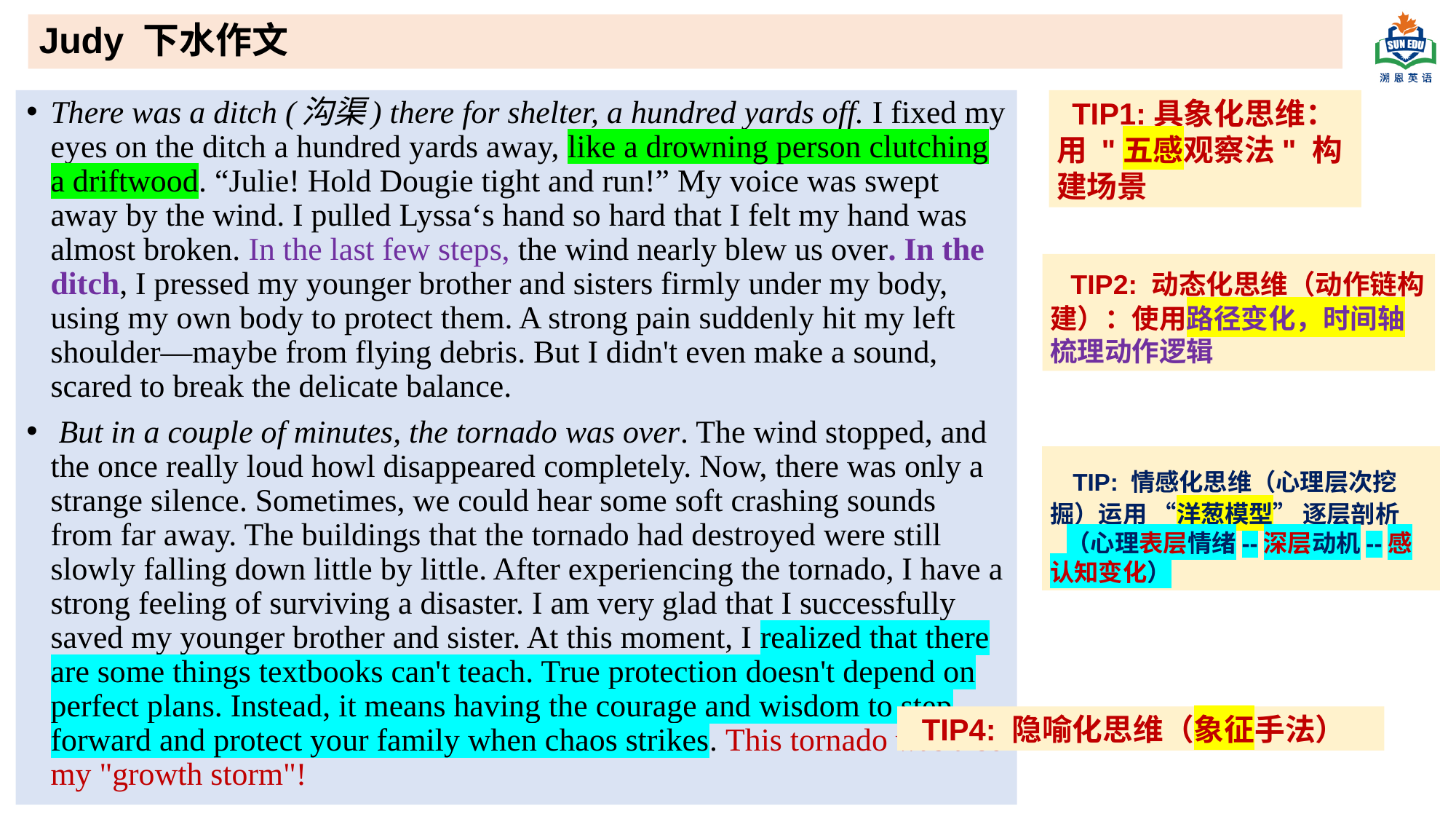

# Judy 下水作文
There was a ditch (沟渠) there for shelter, a hundred yards off. I fixed my eyes on the ditch a hundred yards away, like a drowning person clutching a driftwood. “Julie! Hold Dougie tight and run!” My voice was swept away by the wind. I pulled Lyssa‘s hand so hard that I felt my hand was almost broken. In the last few steps, the wind nearly blew us over. In the ditch, I pressed my younger brother and sisters firmly under my body, using my own body to protect them. A strong pain suddenly hit my left shoulder—maybe from flying debris. But I didn't even make a sound, scared to break the delicate balance.
 But in a couple of minutes, the tornado was over. The wind stopped, and the once really loud howl disappeared completely. Now, there was only a strange silence. Sometimes, we could hear some soft crashing sounds from far away. The buildings that the tornado had destroyed were still slowly falling down little by little. After experiencing the tornado, I have a strong feeling of surviving a disaster. I am very glad that I successfully saved my younger brother and sister. At this moment, I realized that there are some things textbooks can't teach. True protection doesn't depend on perfect plans. Instead, it means having the courage and wisdom to step forward and protect your family when chaos strikes. This tornado was also my "growth storm"!

  tip1:具象化思维：用 "五感观察法" 构建场景
  tip2: 动态化思维（动作链构建）：使用路径变化，时间轴梳理动作逻辑
  tip: 情感化思维（心理层次挖掘）运用 “洋葱模型” 逐层剖析         （心理表层情绪--深层动机--感认知变化）
  tip4: 隐喻化思维（象征手法）